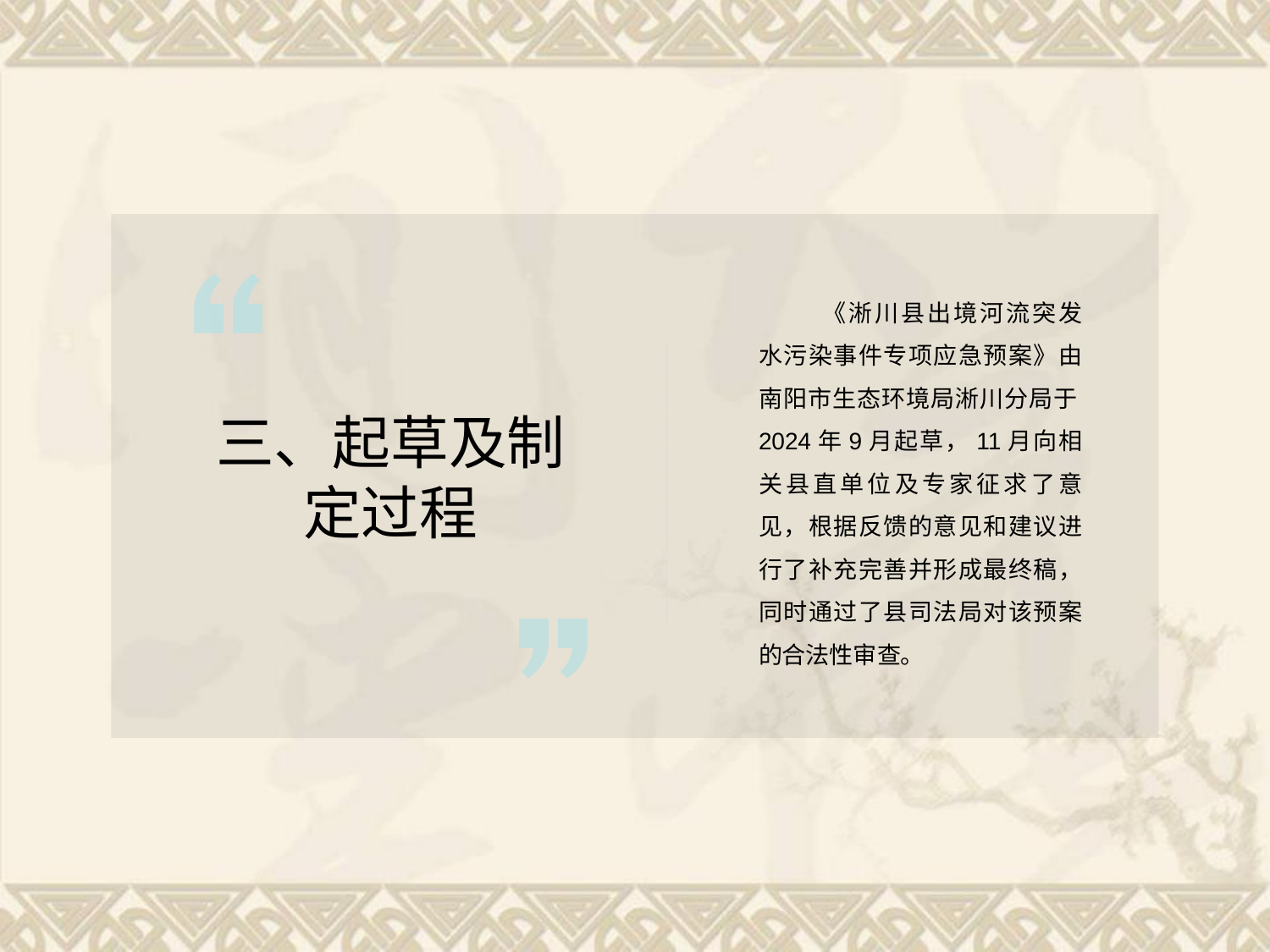

《淅川县出境河流突发水污染事件专项应急预案》由南阳市生态环境局淅川分局于2024年9月起草，11月向相关县直单位及专家征求了意见，根据反馈的意见和建议进行了补充完善并形成最终稿，同时通过了县司法局对该预案的合法性审查。
# 三、起草及制定过程